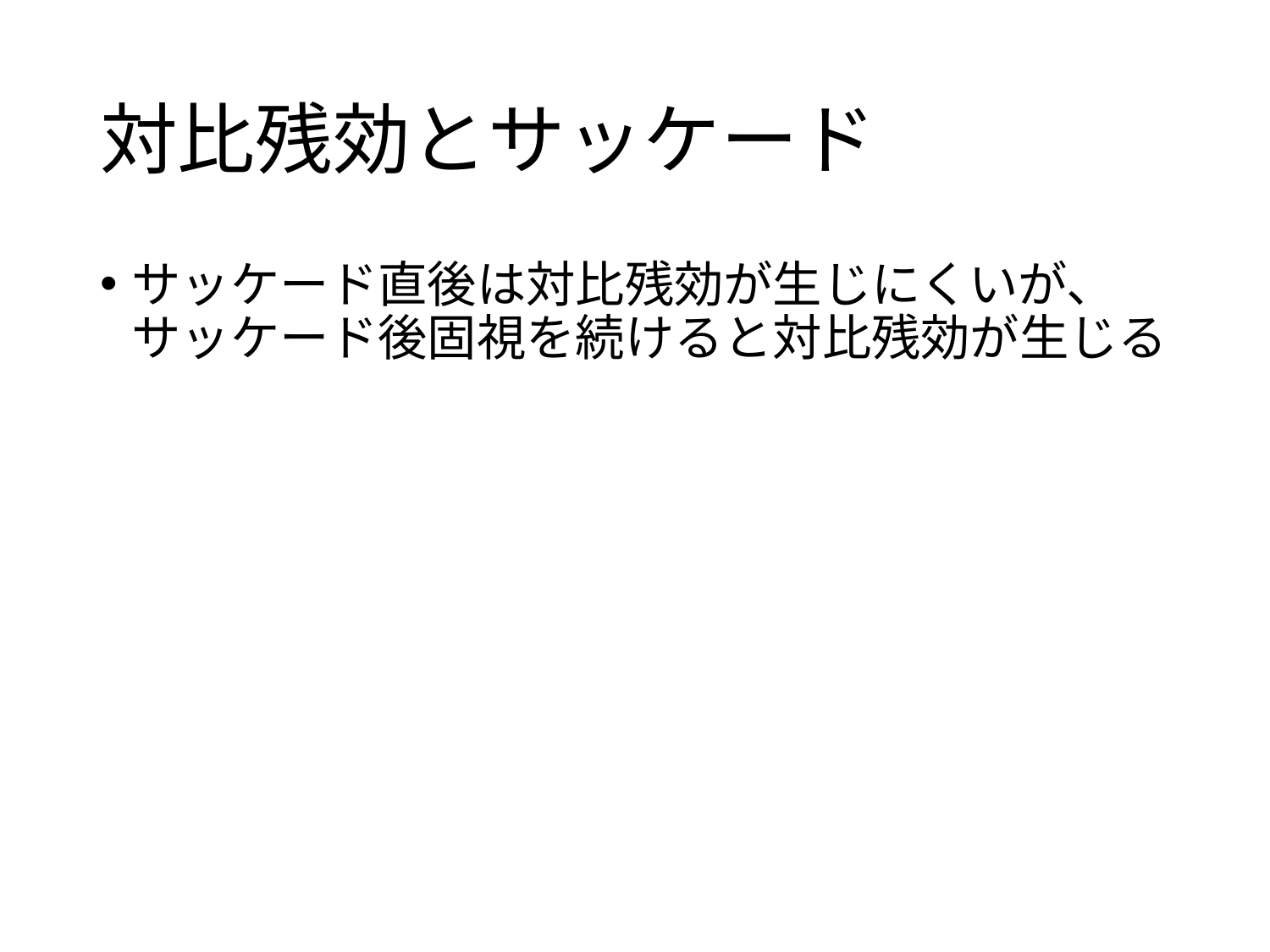

# 対比残効とサッケード
サッケード直後は対比残効が生じにくいが、
サッケード後固視を続けると対比残効が生じる